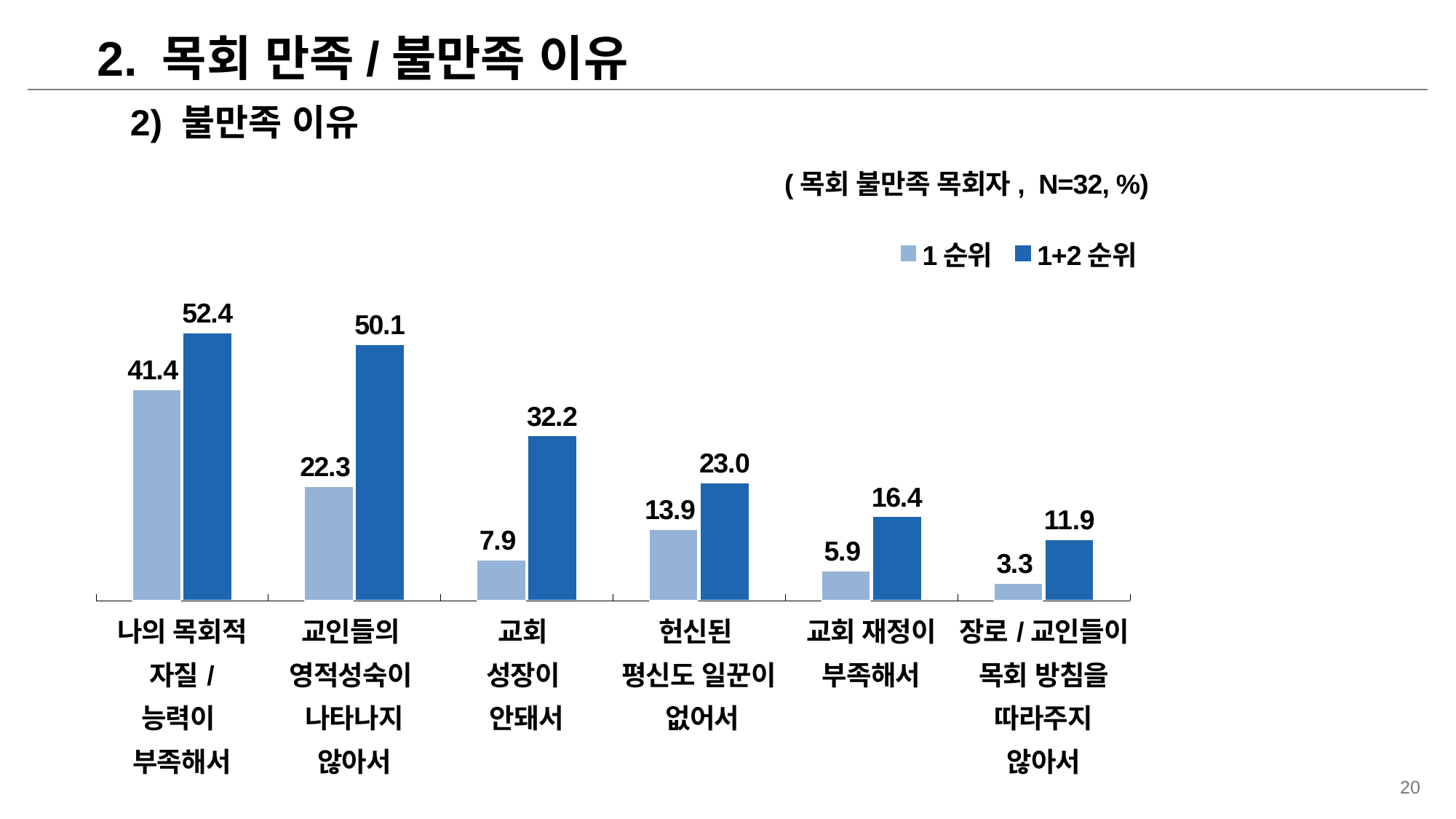

2. 목회 만족/불만족 이유
2) 불만족 이유
(목회 불만족 목회자,  N=32, %)

### Chart

| Category | 1순위 | 1+2순위 |
|---|---|---|
| 나의 목회적 자질/ 능력이 부족해서 | 교인들의 영적성숙이 나타나지 않아서 | 교회 성장이 안돼서 | 헌신된 평신도 일꾼이 없어서 | 교회 재정이 부족해서 | 장로/교인들이 목회 방침을 따라주지 않아서 |
| --- | --- | --- | --- | --- | --- |